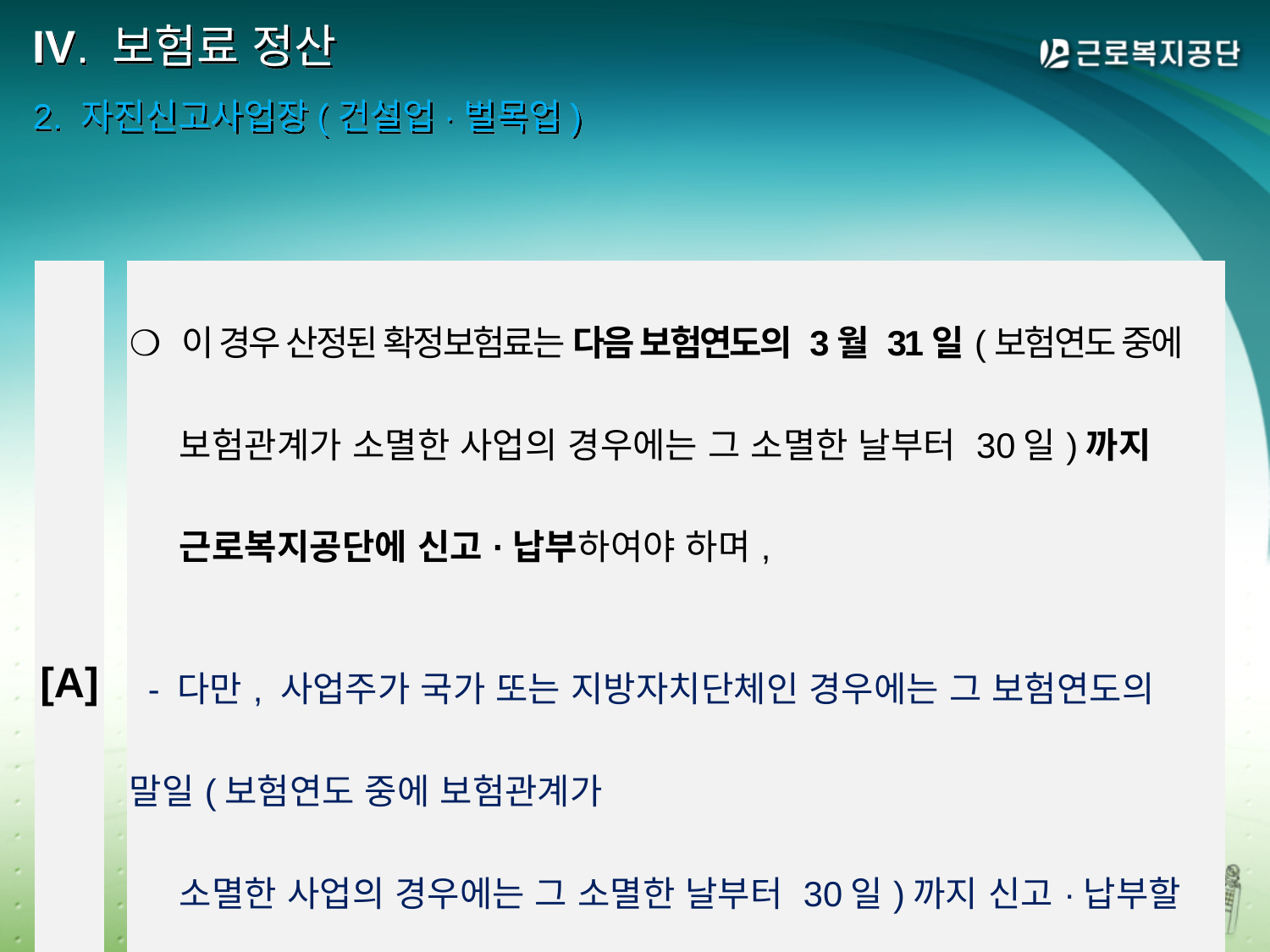

# IV. 보험료 정산 2. 자진신고사업장(건설업·벌목업)
| [A] |  | ❍ 이 경우 산정된 확정보험료는 다음 보험연도의 3월 31일(보험연도 중에 보험관계가 소멸한 사업의 경우에는 그 소멸한 날부터 30일)까지 근로복지공단에 신고·납부하여야 하며,   - 다만, 사업주가 국가 또는 지방자치단체인 경우에는 그 보험연도의 말일(보험연도 중에 보험관계가 소멸한 사업의 경우에는 그 소멸한 날부터 30일)까지 신고·납부할 수 있습니다. |
| --- | --- | --- |